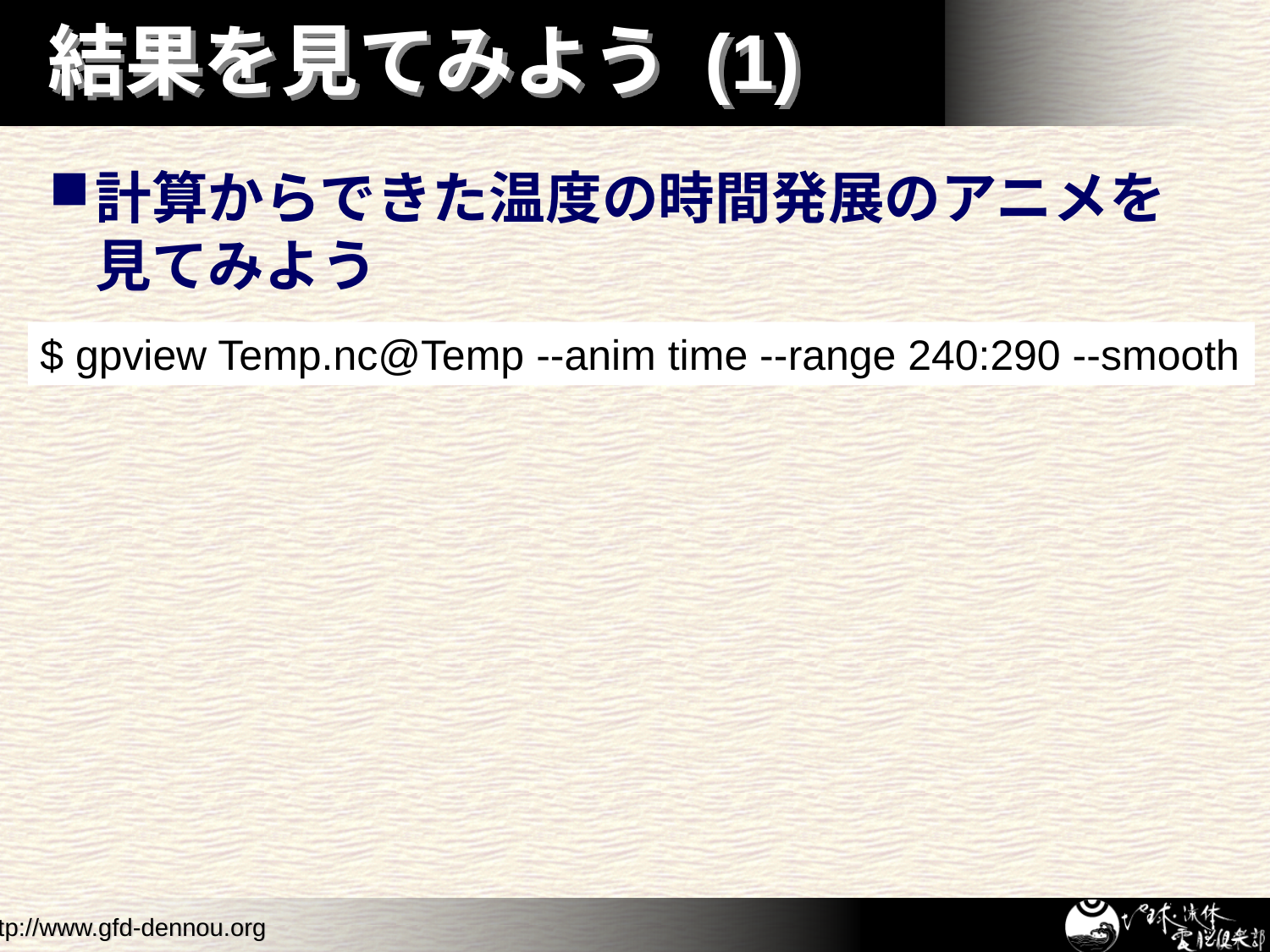

# 結果を見てみよう (1)
計算からできた温度の時間発展のアニメを見てみよう
$ gpview Temp.nc@Temp --anim time --range 240:290 --smooth